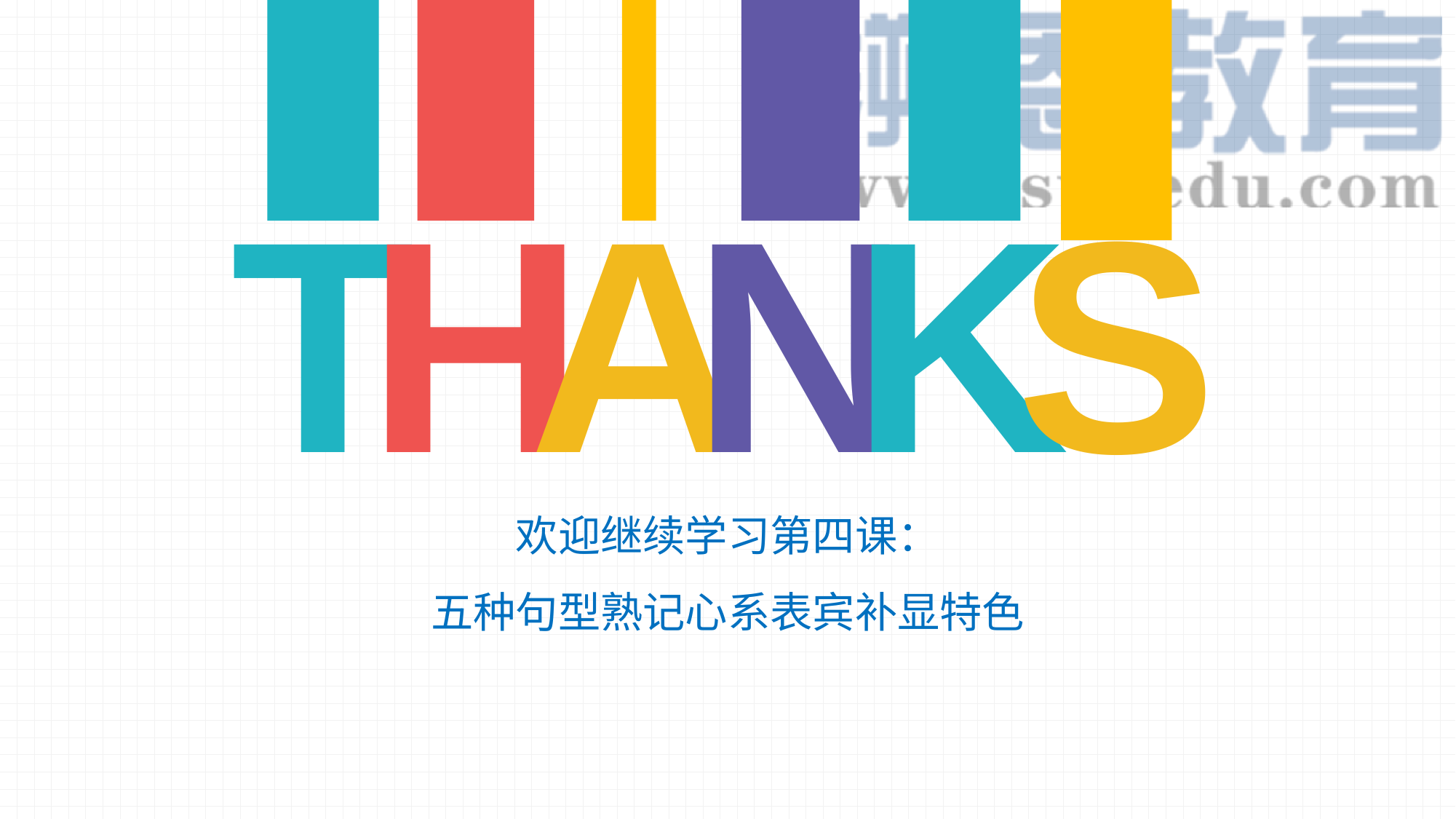

T
H
A
N
K
S
欢迎继续学习第四课：
五种句型熟记心系表宾补显特色